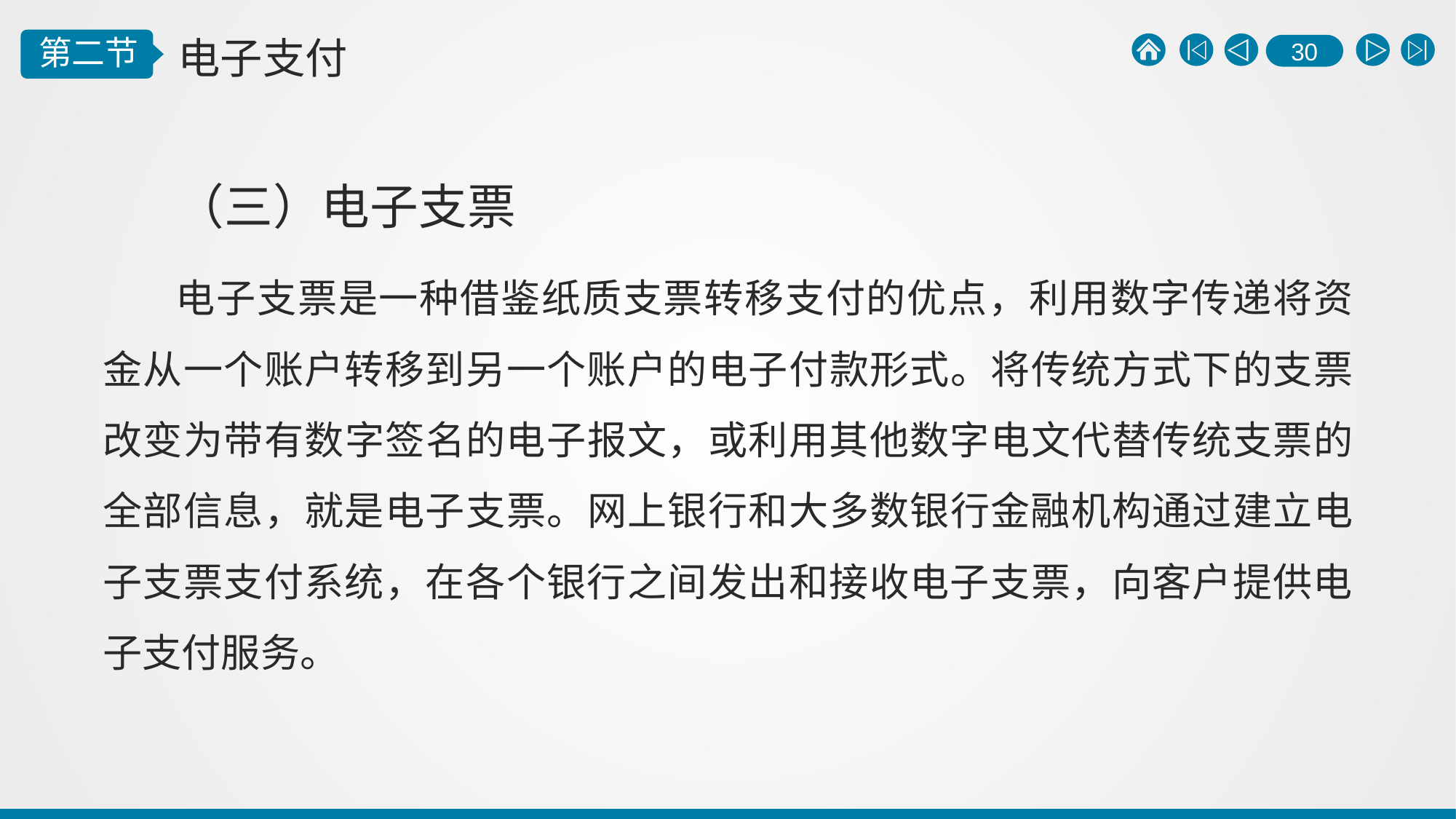

（三）电子支票
电子支票是一种借鉴纸质支票转移支付的优点，利用数字传递将资金从一个账户转移到另一个账户的电子付款形式。将传统方式下的支票改变为带有数字签名的电子报文，或利用其他数字电文代替传统支票的全部信息，就是电子支票。网上银行和大多数银行金融机构通过建立电子支票支付系统，在各个银行之间发出和接收电子支票，向客户提供电子支付服务。